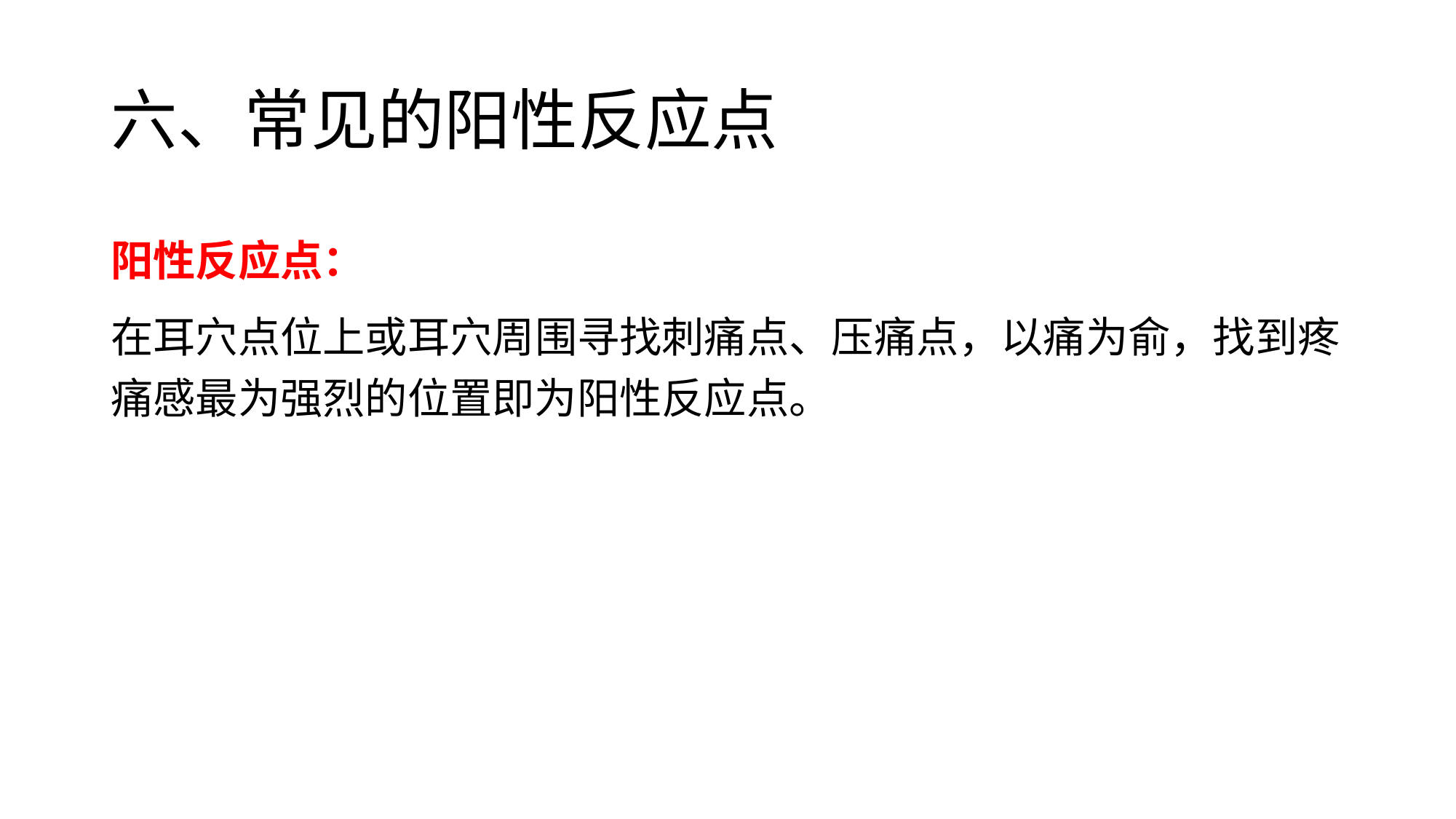

# 六、常见的阳性反应点
阳性反应点：
在耳穴点位上或耳穴周围寻找刺痛点、压痛点，以痛为俞，找到疼痛感最为强烈的位置即为阳性反应点。